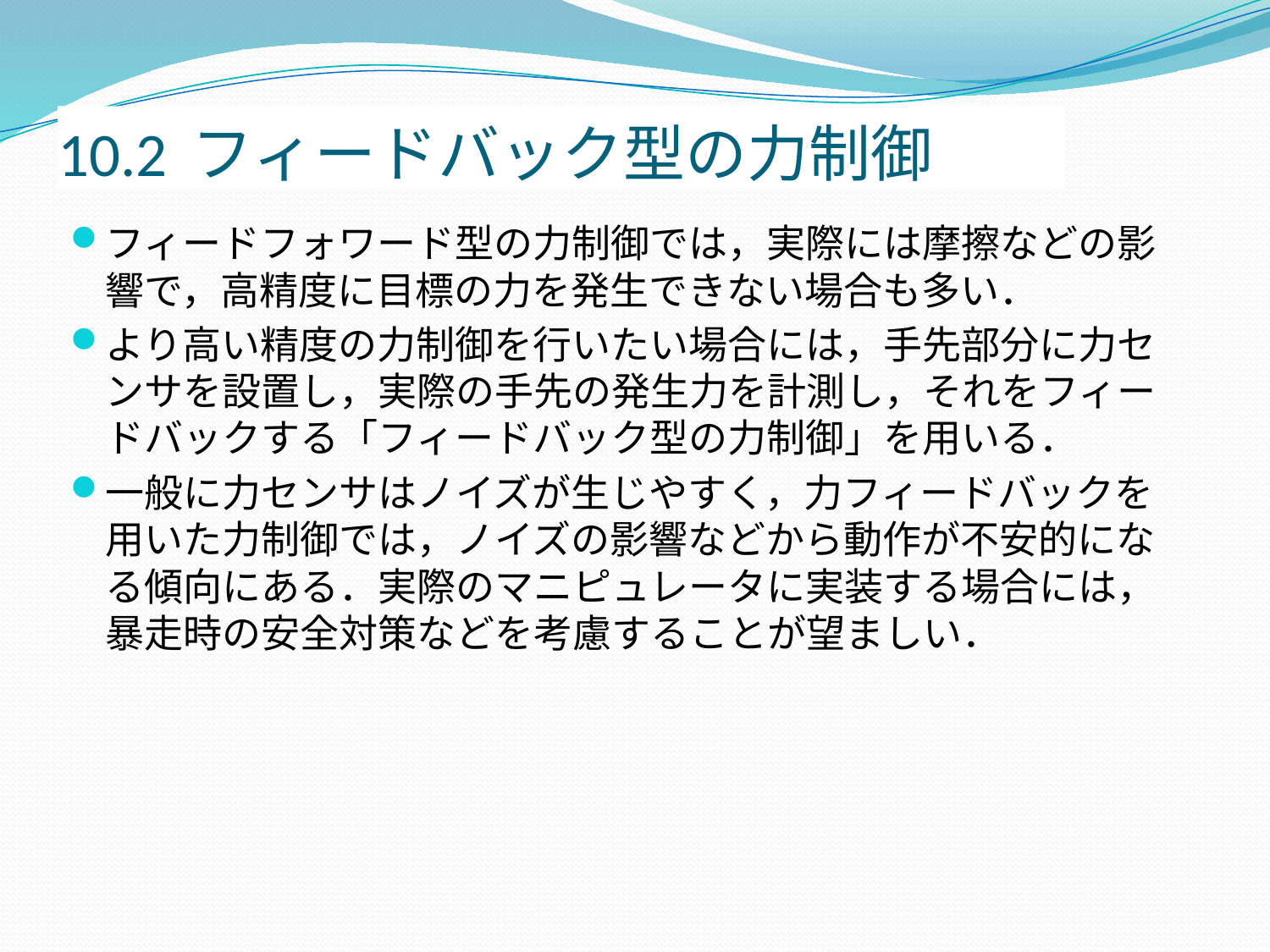

# 10.2 フィードバック型の力制御
フィードフォワード型の力制御では，実際には摩擦などの影響で，高精度に目標の力を発生できない場合も多い．
より高い精度の力制御を行いたい場合には，手先部分に力センサを設置し，実際の手先の発生力を計測し，それをフィードバックする「フィードバック型の力制御」を用いる．
一般に力センサはノイズが生じやすく，力フィードバックを用いた力制御では，ノイズの影響などから動作が不安的になる傾向にある．実際のマニピュレータに実装する場合には，暴走時の安全対策などを考慮することが望ましい．